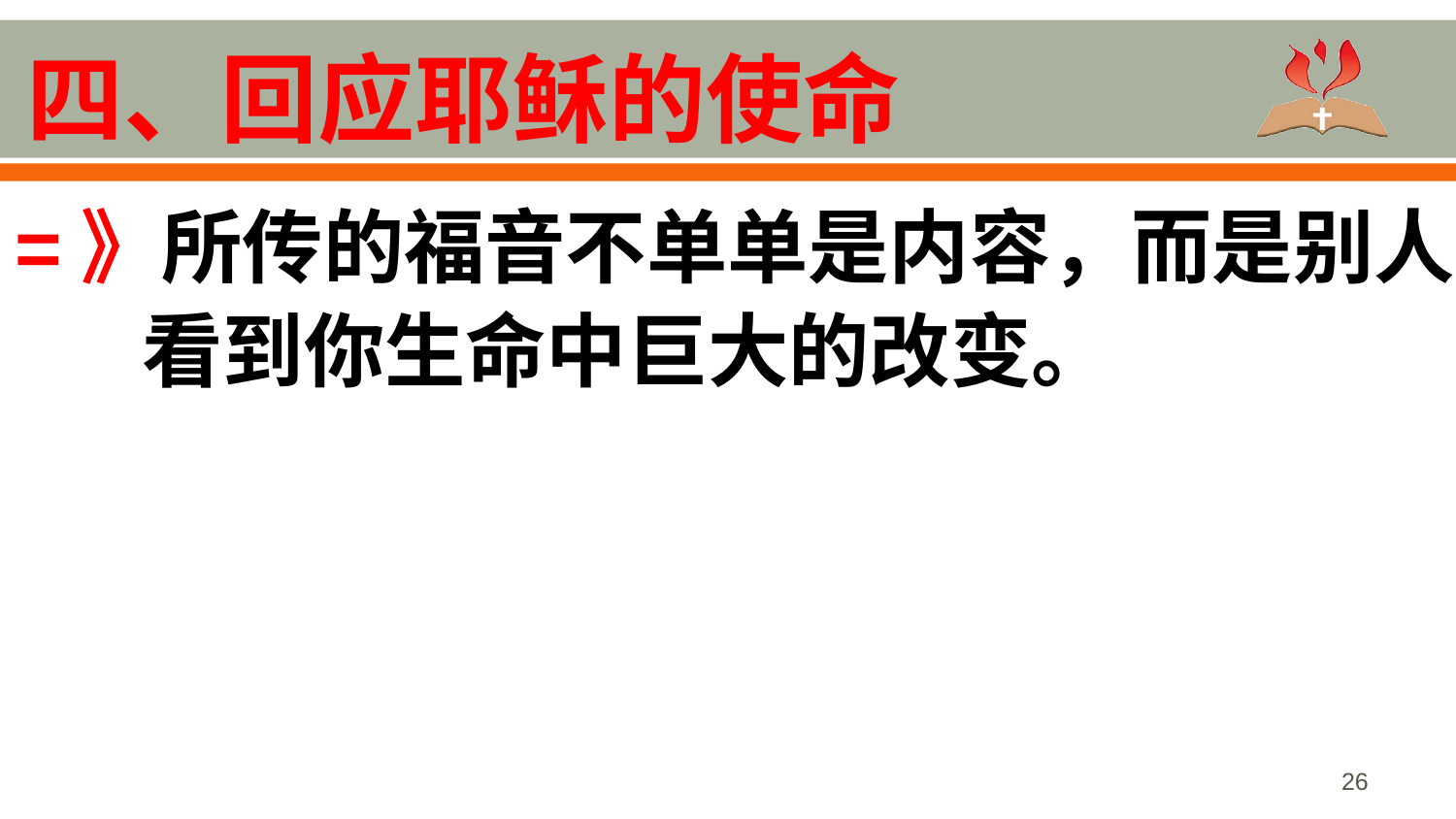

# 四、回应耶稣的使命
=》所传的福音不单单是内容，而是别人看到你生命中巨大的改变。
26